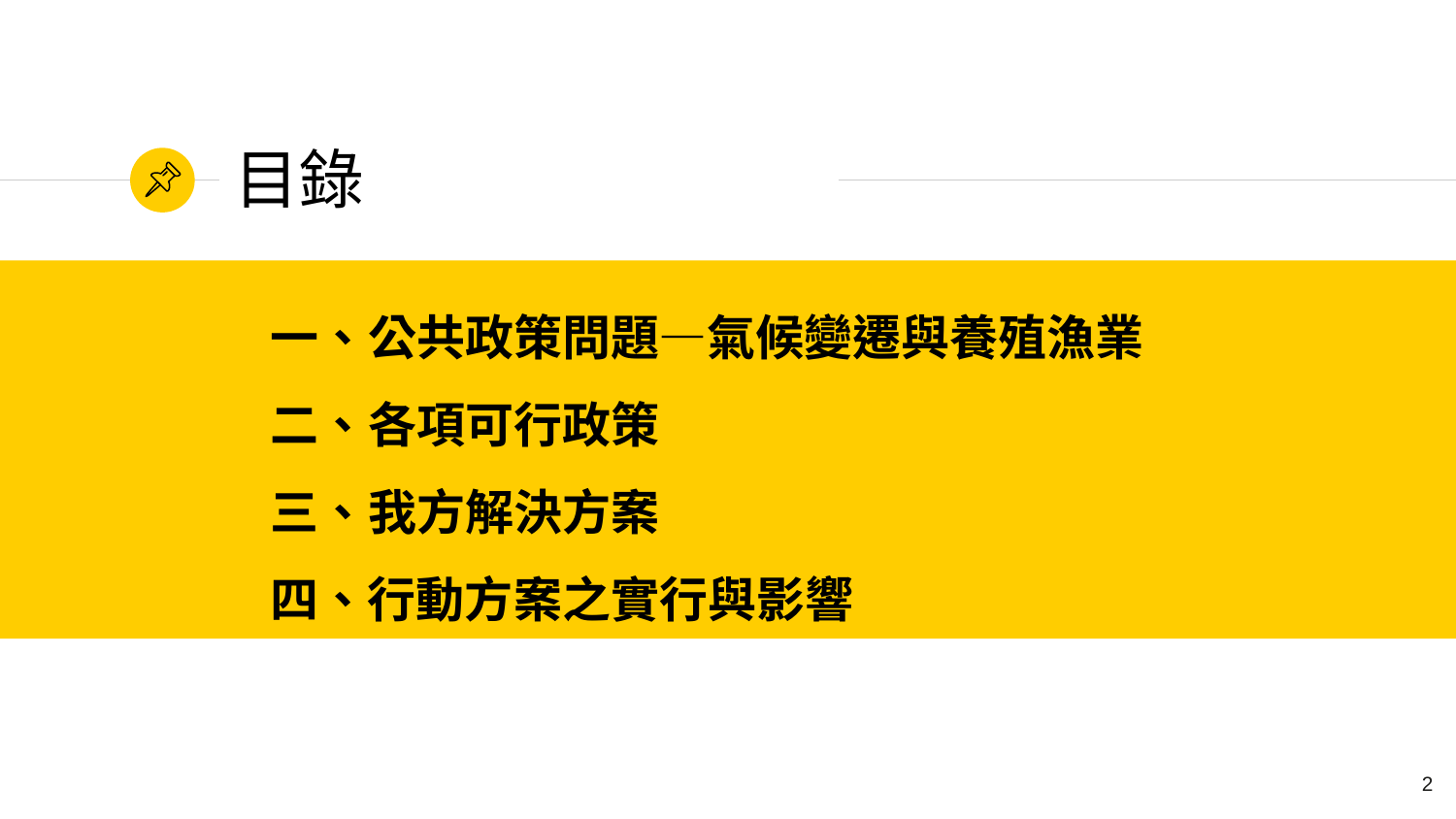

# 目錄

一、公共政策問題—氣候變遷與養殖漁業
二、各項可行政策
三、我方解決方案
四、行動方案之實行與影響
2